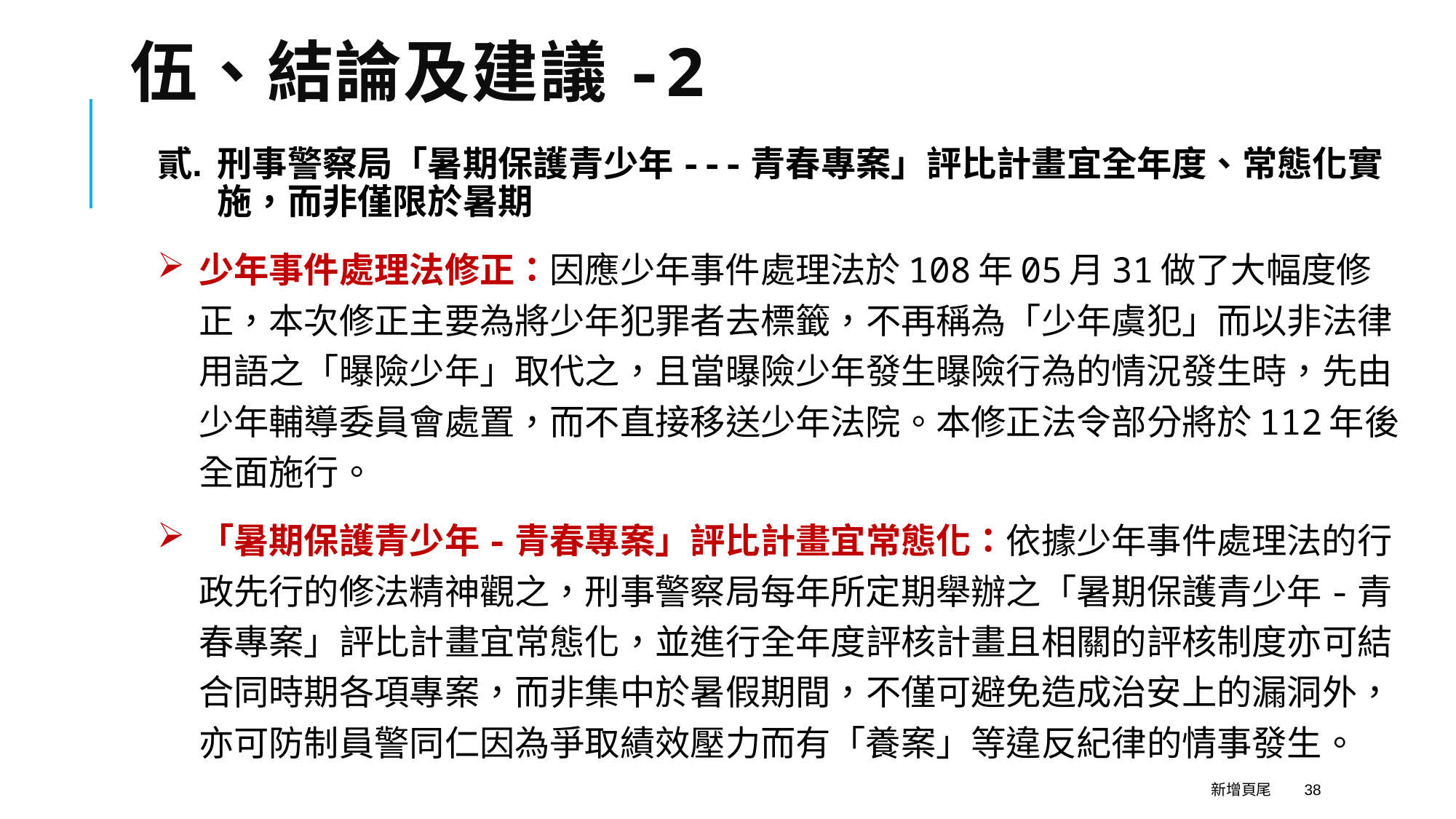

# 伍、結論及建議-2
刑事警察局「暑期保護青少年---青春專案」評比計畫宜全年度、常態化實施，而非僅限於暑期
少年事件處理法修正：因應少年事件處理法於108年05月31做了大幅度修正，本次修正主要為將少年犯罪者去標籤，不再稱為「少年虞犯」而以非法律用語之「曝險少年」取代之，且當曝險少年發生曝險行為的情況發生時，先由少年輔導委員會處置，而不直接移送少年法院。本修正法令部分將於112年後全面施行。
「暑期保護青少年-青春專案」評比計畫宜常態化：依據少年事件處理法的行政先行的修法精神觀之，刑事警察局每年所定期舉辦之「暑期保護青少年-青春專案」評比計畫宜常態化，並進行全年度評核計畫且相關的評核制度亦可結合同時期各項專案，而非集中於暑假期間，不僅可避免造成治安上的漏洞外，亦可防制員警同仁因為爭取績效壓力而有「養案」等違反紀律的情事發生。

新增頁尾
38